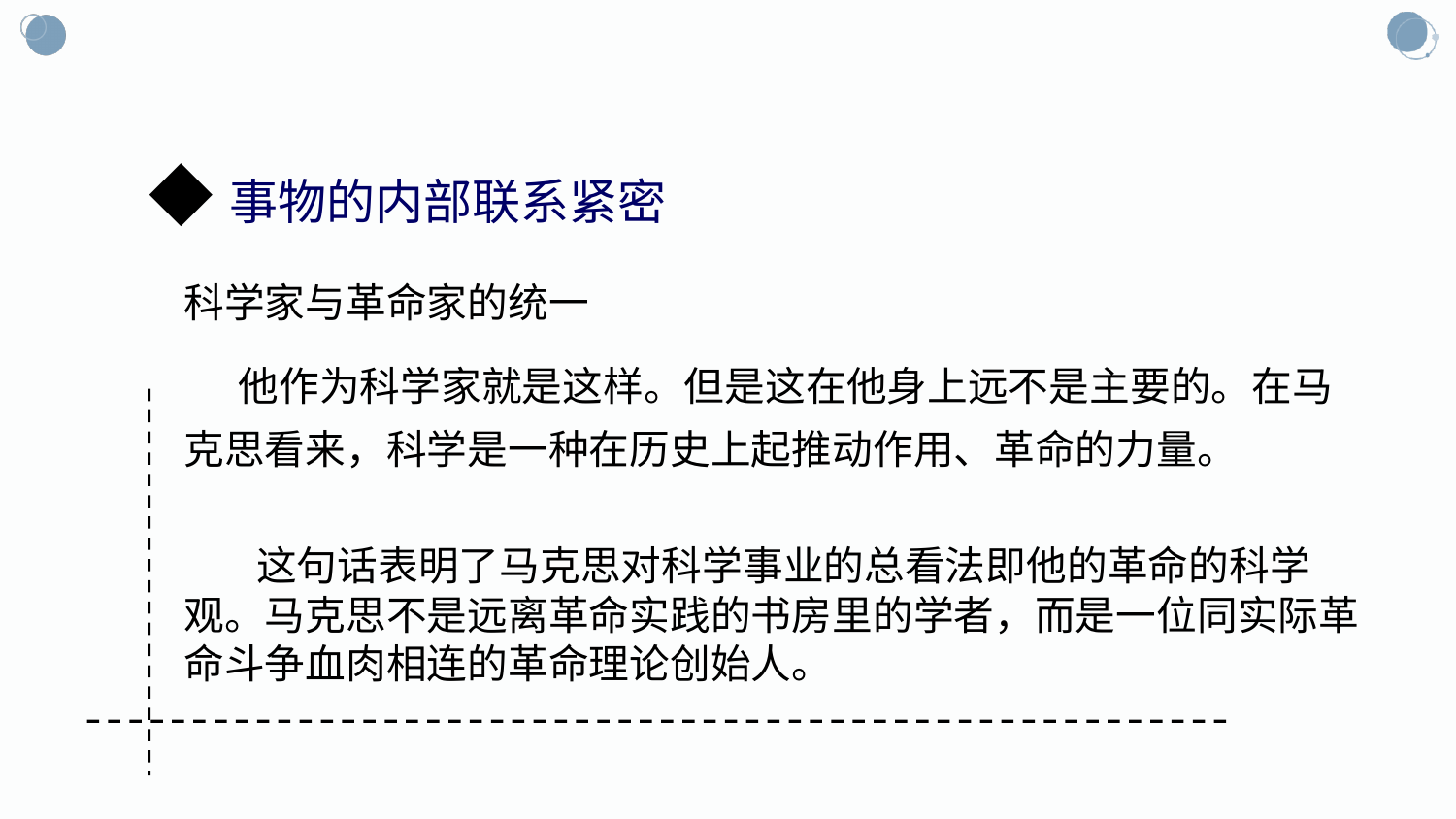

◆事物的内部联系紧密

科学家与革命家的统一
     他作为科学家就是这样。但是这在他身上远不是主要的。在马克思看来，科学是一种在历史上起推动作用、革命的力量。

       这句话表明了马克思对科学事业的总看法即他的革命的科学观。马克思不是远离革命实践的书房里的学者，而是一位同实际革命斗争血肉相连的革命理论创始人。